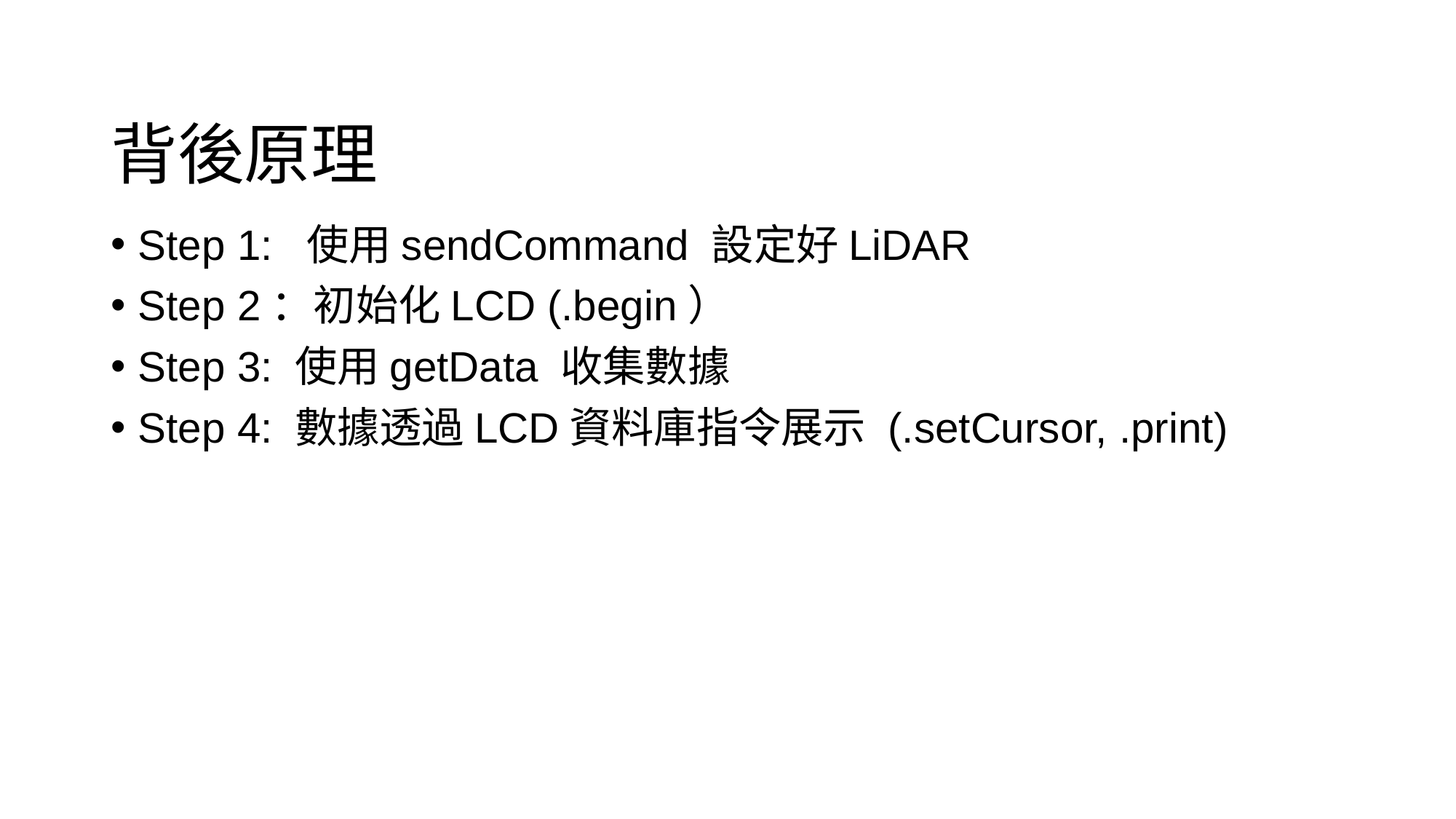

# 背後原理

Step 1:  使用sendCommand 設定好LiDAR
Step 2：初始化LCD (.begin）
Step 3: 使用getData 收集數據
Step 4: 數據透過LCD資料庫指令展示 (.setCursor, .print)